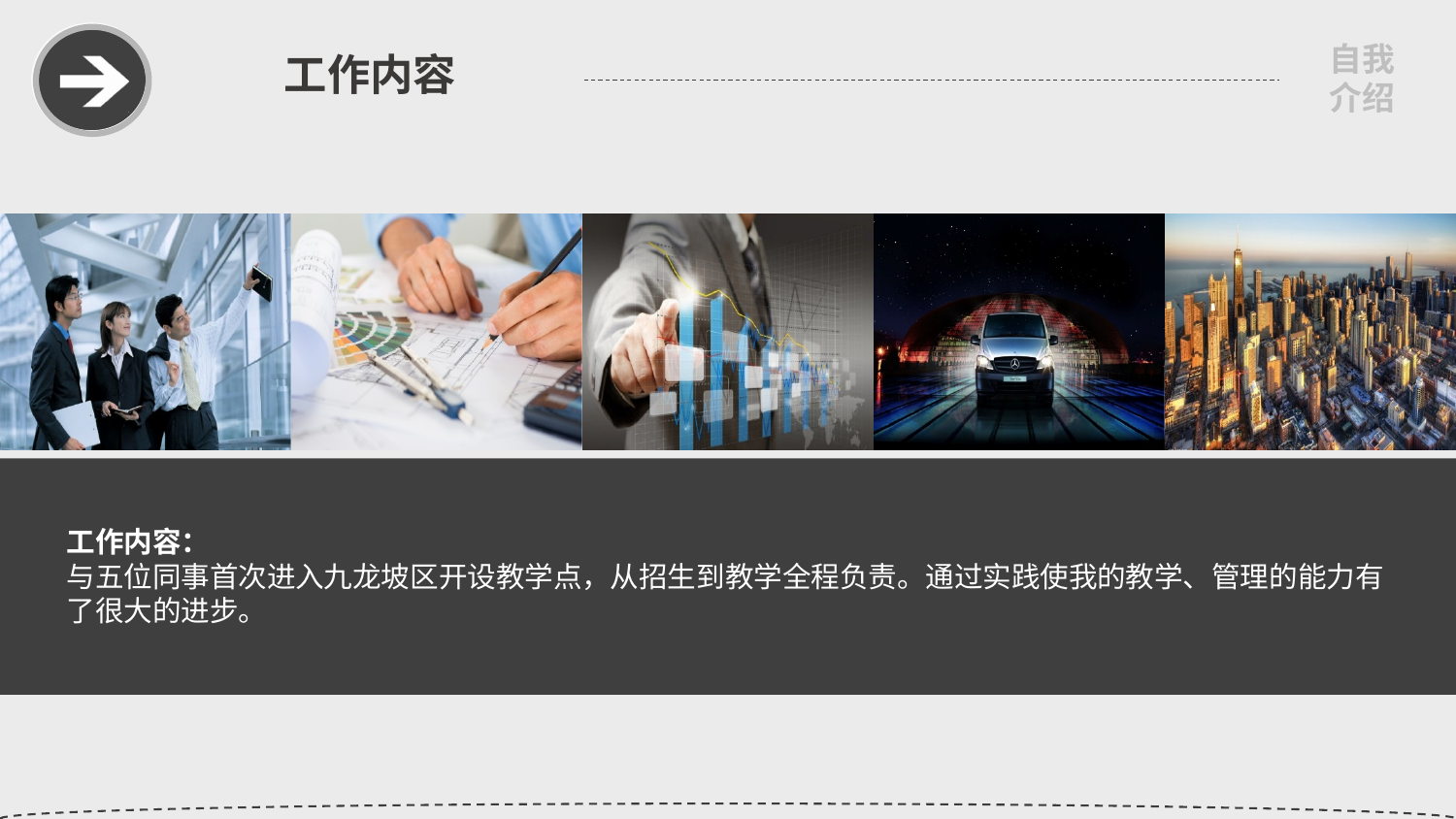

工作内容

工作内容：
与五位同事首次进入九龙坡区开设教学点，从招生到教学全程负责。通过实践使我的教学、管理的能力有了很大的进步。